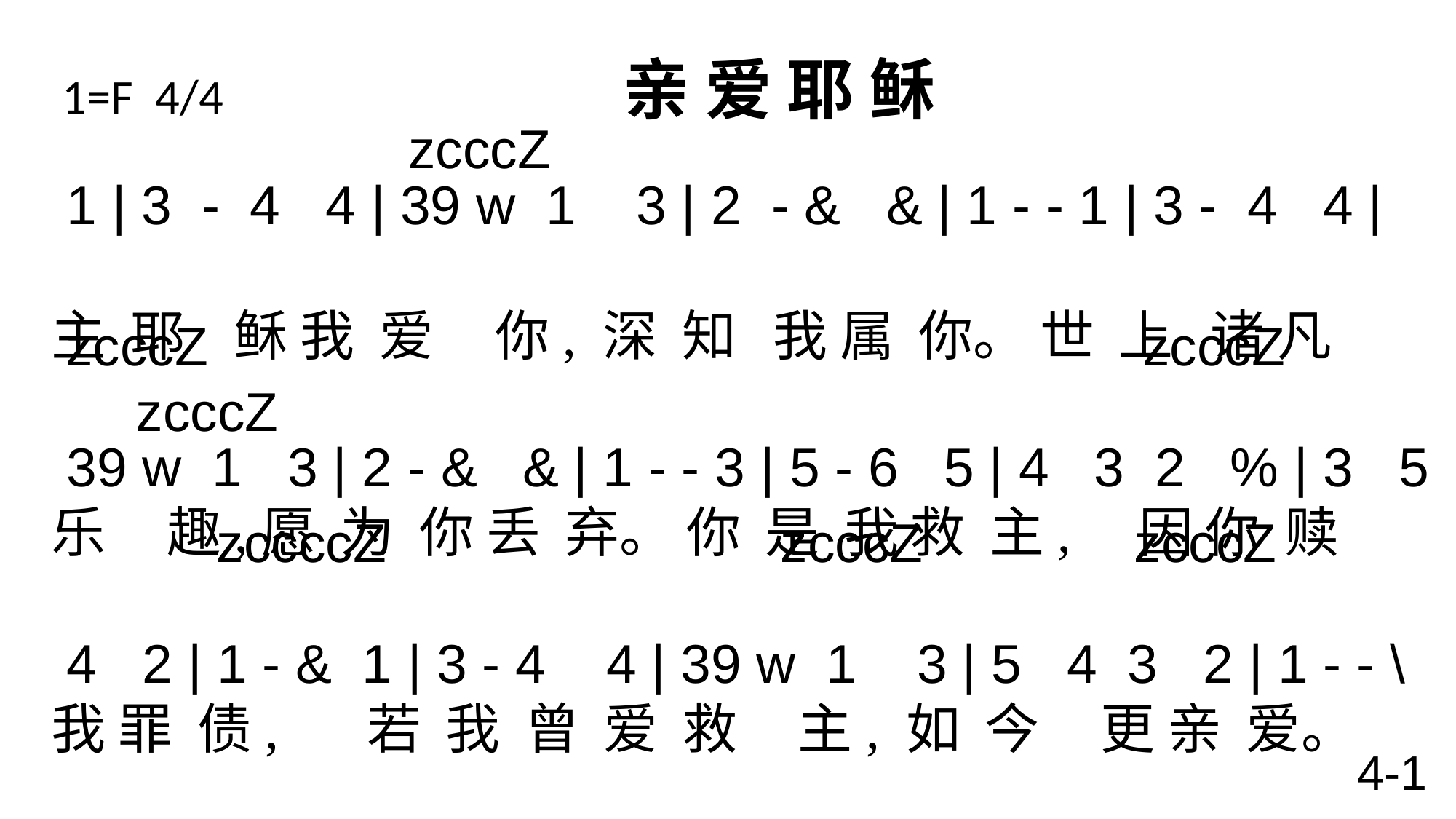

# 1=F  4/4                                   亲 爱 耶 稣
 zcccZ
 1 | 3  -  4   4 | 39 w  1    3 | 2  - &   & | 1 - - 1 | 3 -  4   4 |
主  耶    稣 我  爱     你, 深  知   我 属  你。 世  上   诸 凡

 39 w  1   3 | 2 - &   & | 1 - - 3 | 5 - 6   5 | 4   3  2   % | 3   5
乐     趣,愿  为  你 丢  弃。 你  是  我 救  主,    因 你  赎

 4   2 | 1 - &  1 | 3 - 4    4 | 39 w  1    3 | 5   4  3   2 | 1 - - \
我 罪  债,     若  我  曾  爱  救     主, 如  今     更 亲  爱。
 zcccZ                                                              zcccZ             zcccZ
  zccccZ                           zcccZ              zcccZ
4-1